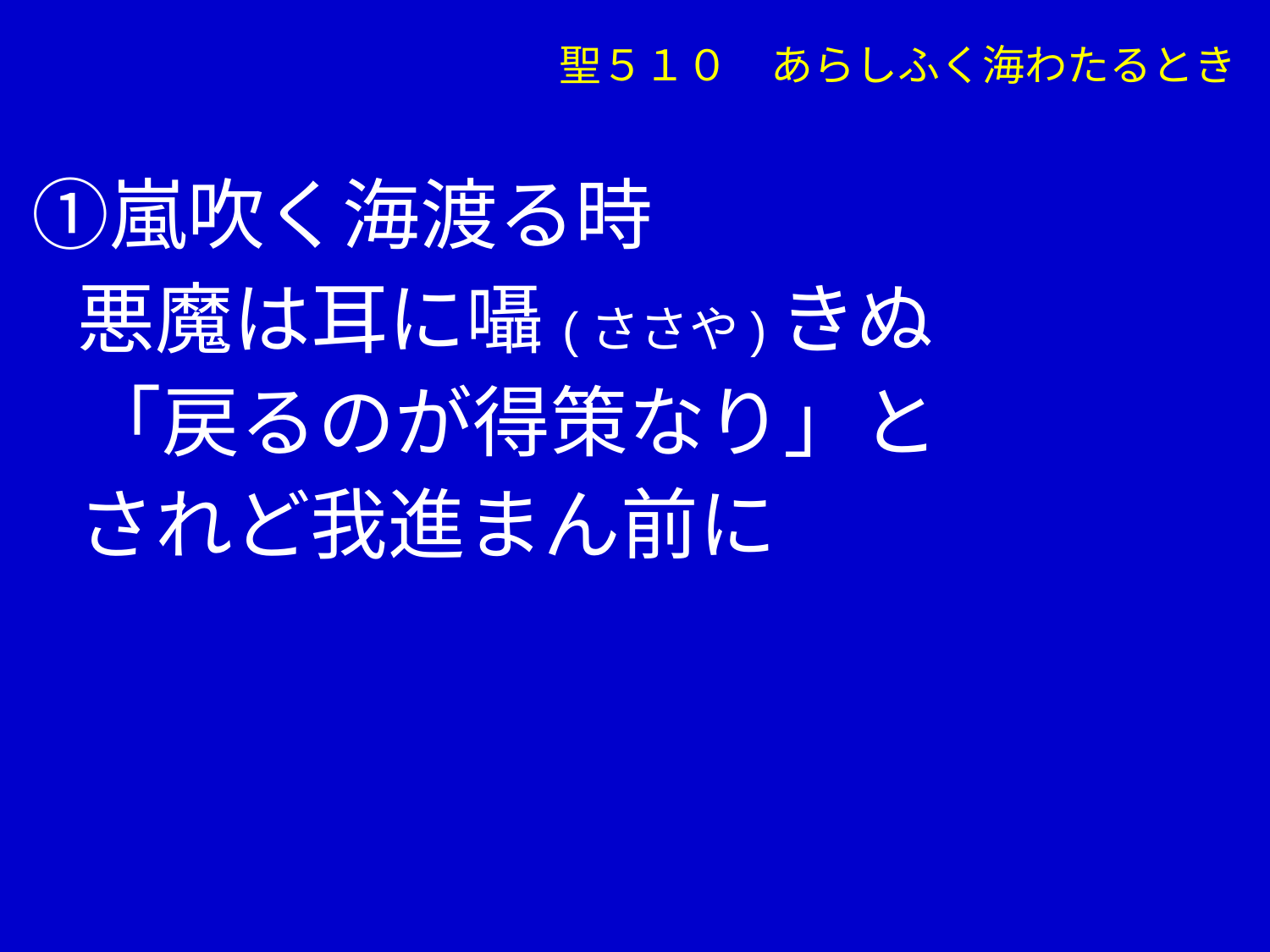

聖５１０　あらしふく海わたるとき
　①嵐吹く海渡る時
    悪魔は耳に囁(ささや)きぬ
　 「戻るのが得策なり」と
    されど我進まん前に